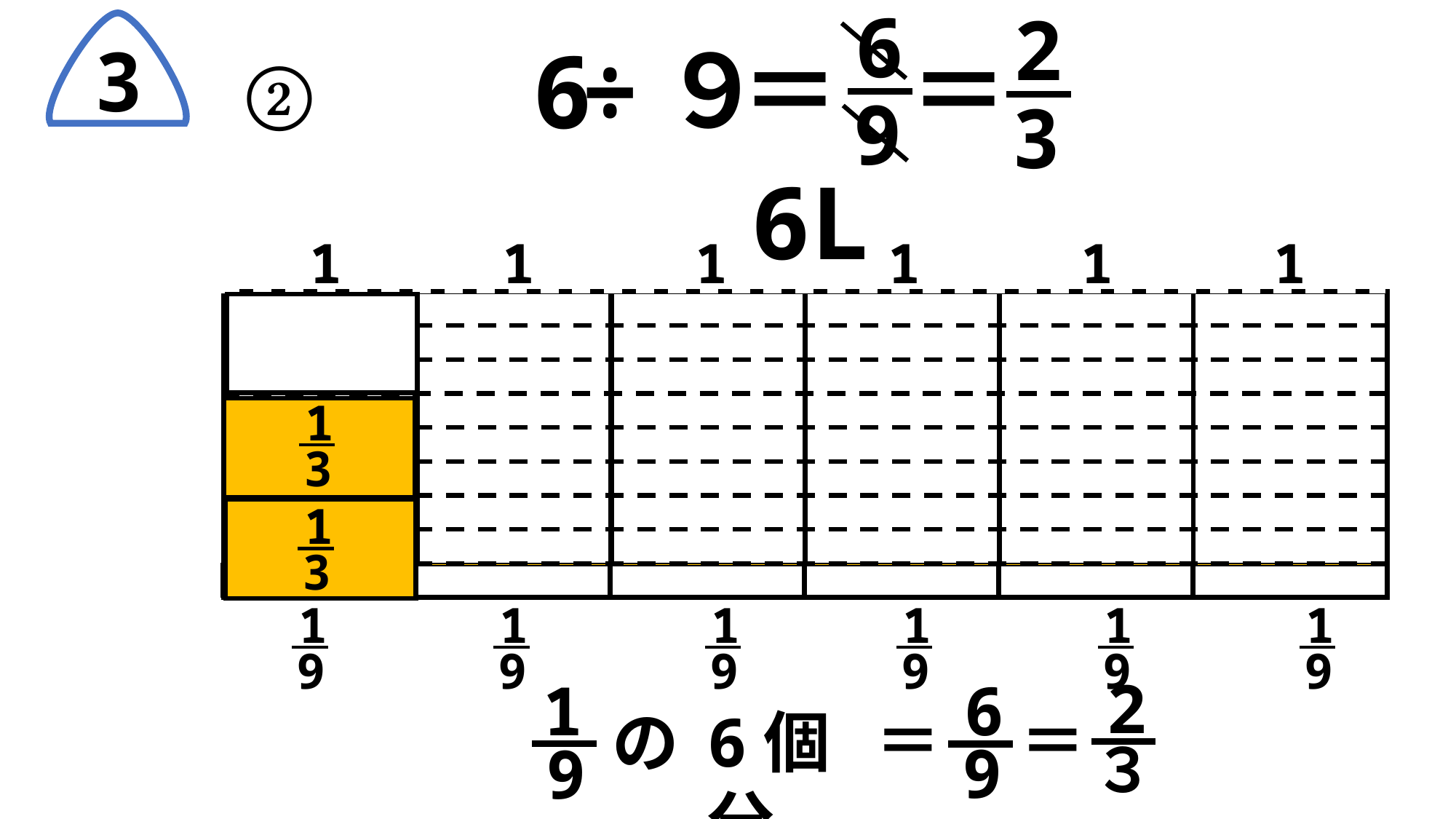

6
9
2
3

９
6
÷
＝
＝
3
②
6L
1
1
1
1
1
1

1
3

1
3

1
9

1
9

1
9

1
9

1
9

1
9

2
３
1
9

6
9
＝
＝
6個分
の